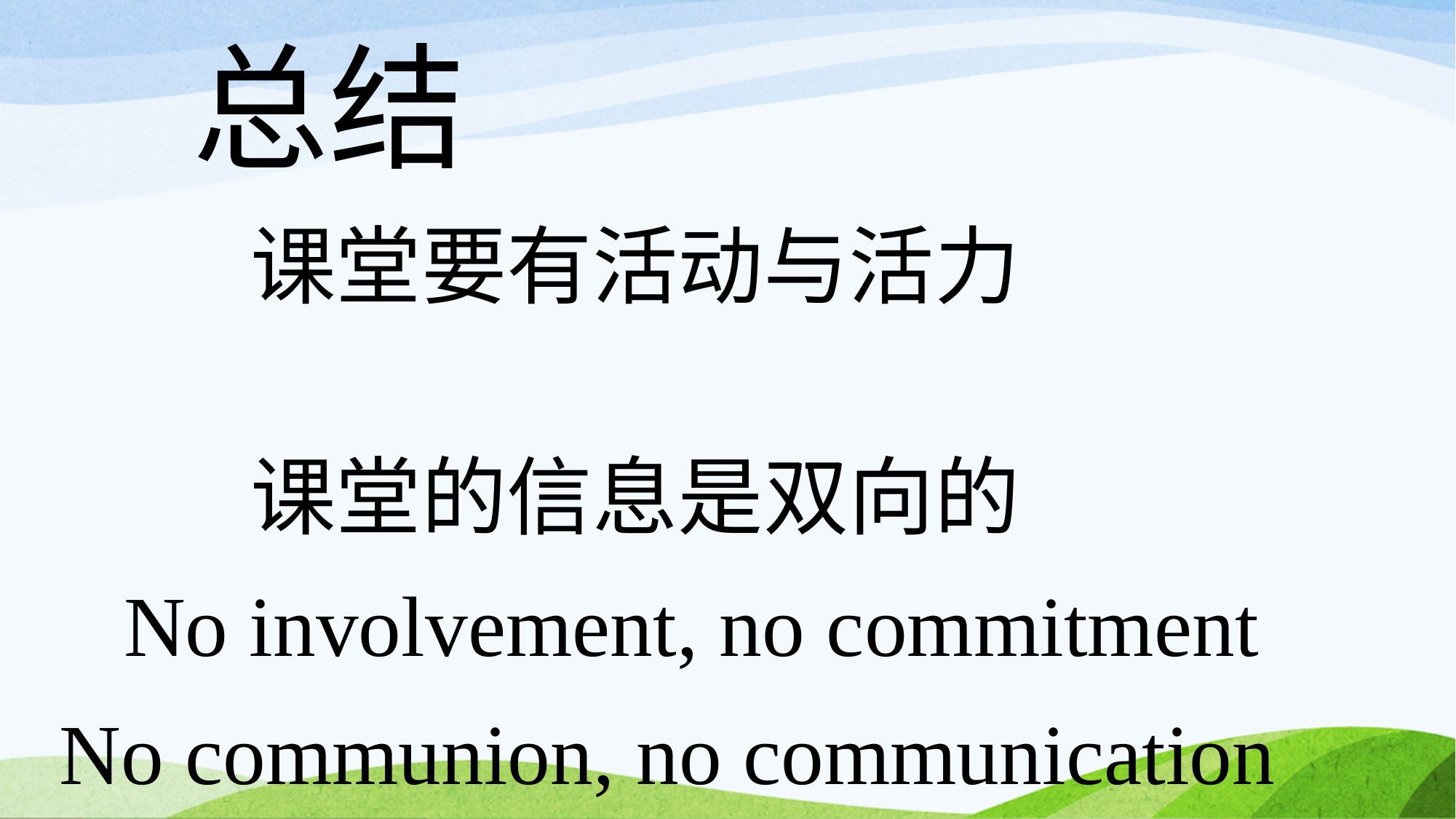

总结
         课堂要有活动与活力
         课堂的信息是双向的
   No involvement, no commitment
No communion, no communication